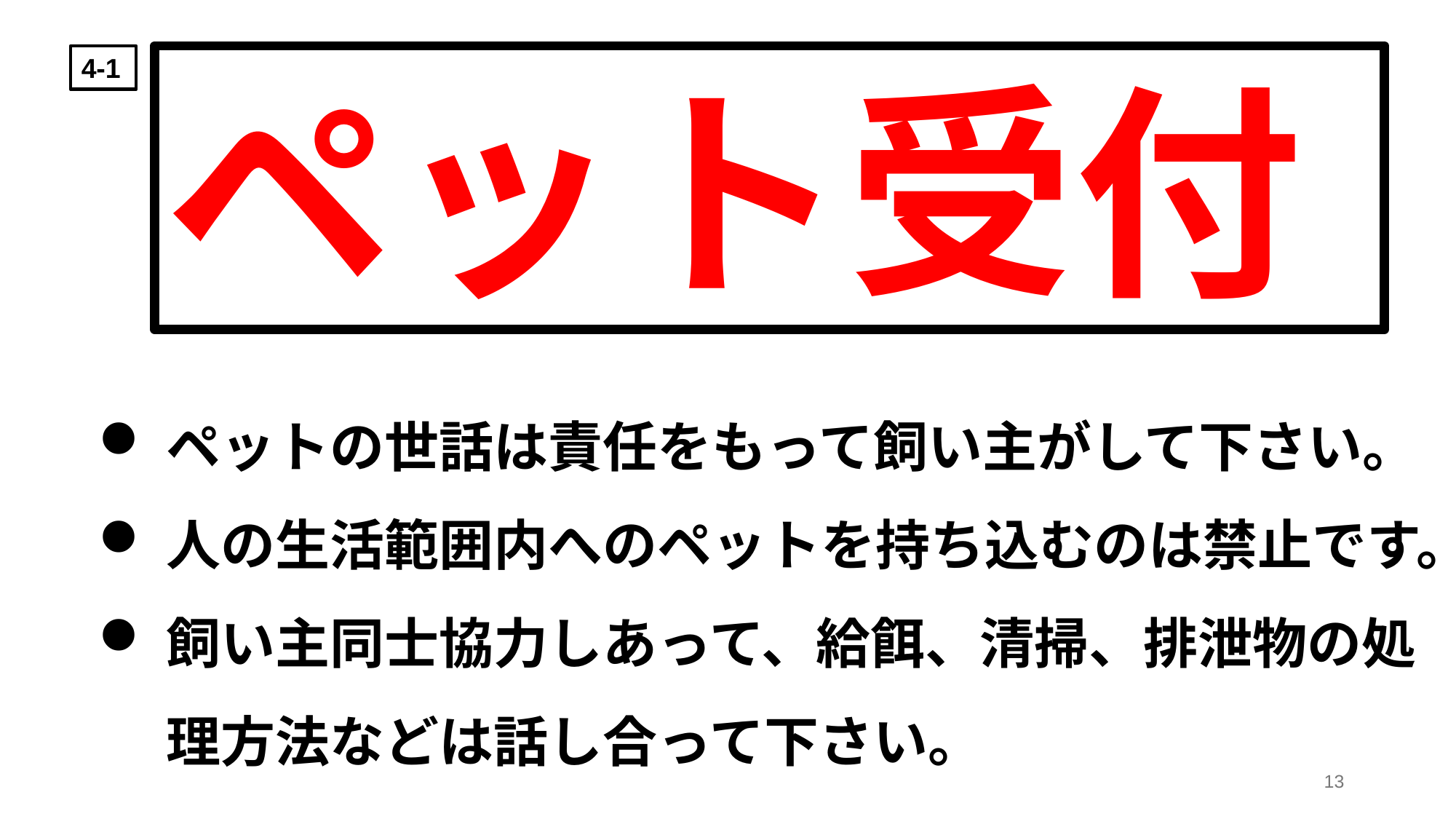

4-1
ペット受付
ペットの世話は責任をもって飼い主がして下さい。
人の生活範囲内へのペットを持ち込むのは禁止です。
飼い主同士協力しあって、給餌、清掃、排泄物の処理方法などは話し合って下さい。
13